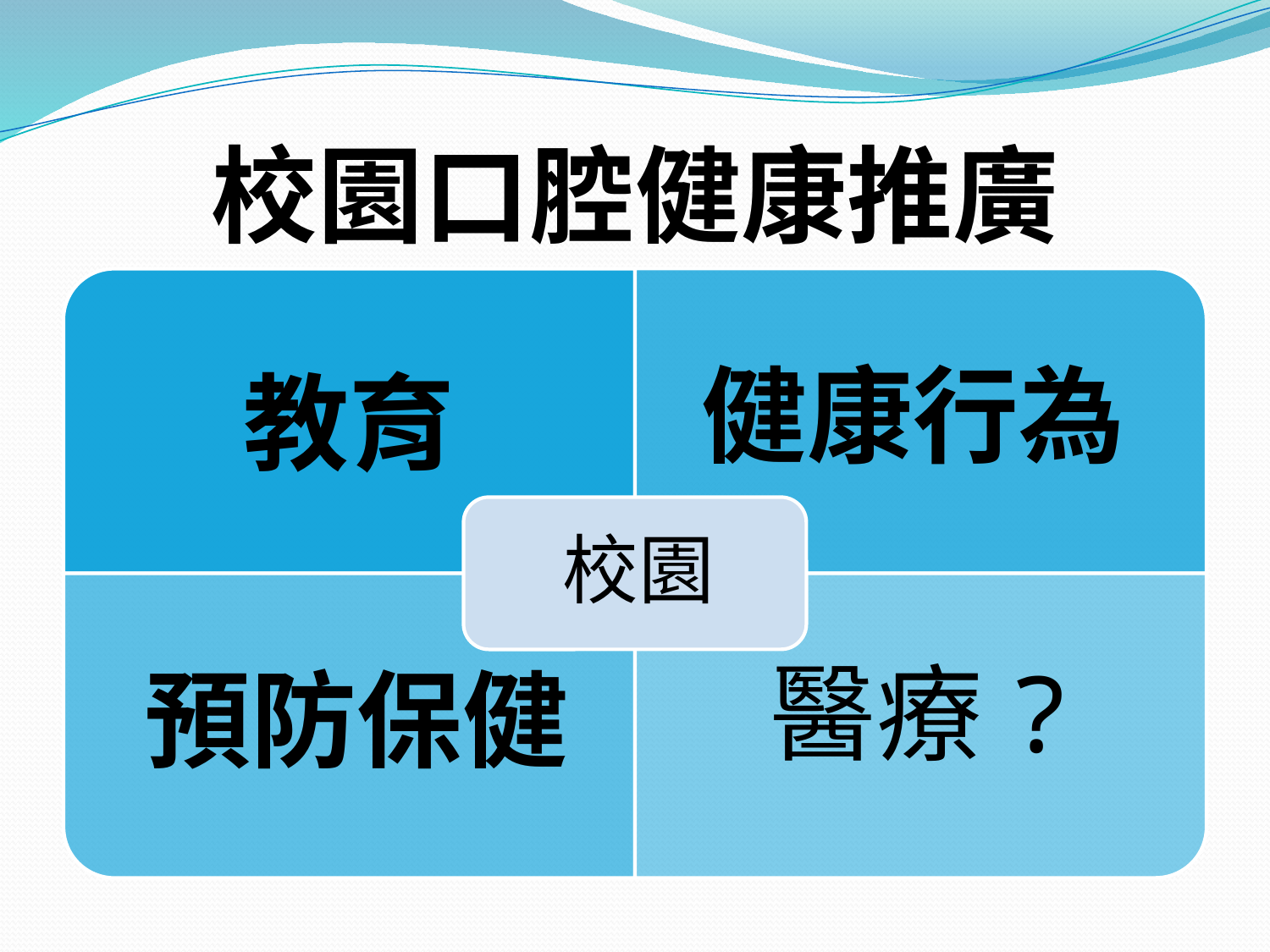

# 校園口腔健康推廣
教育
健康行為
預防保健
醫療?
校園